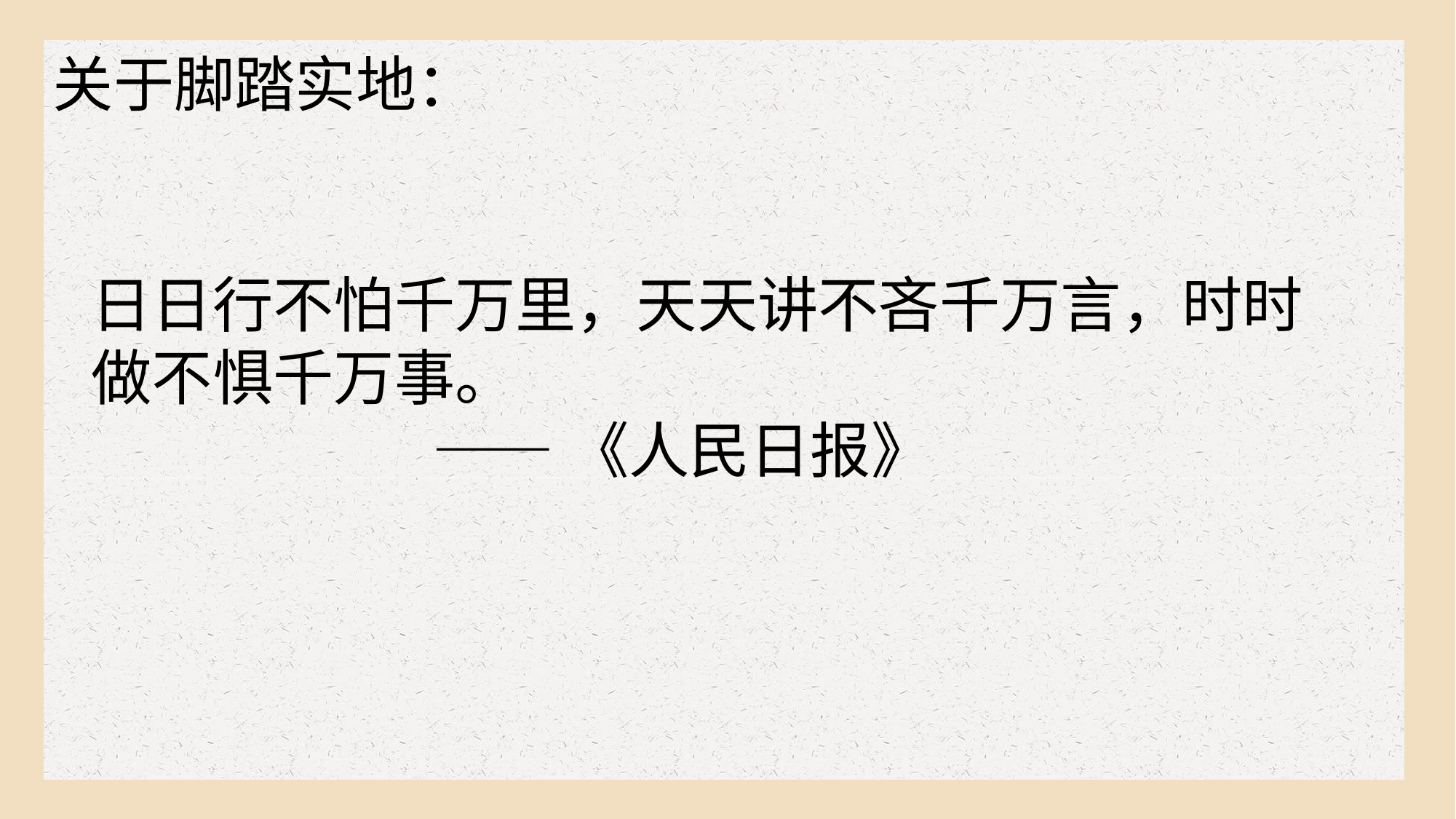

关于脚踏实地：
日日行不怕千万里，天天讲不吝千万言，时时做不惧千万事。
                         ——《人民日报》